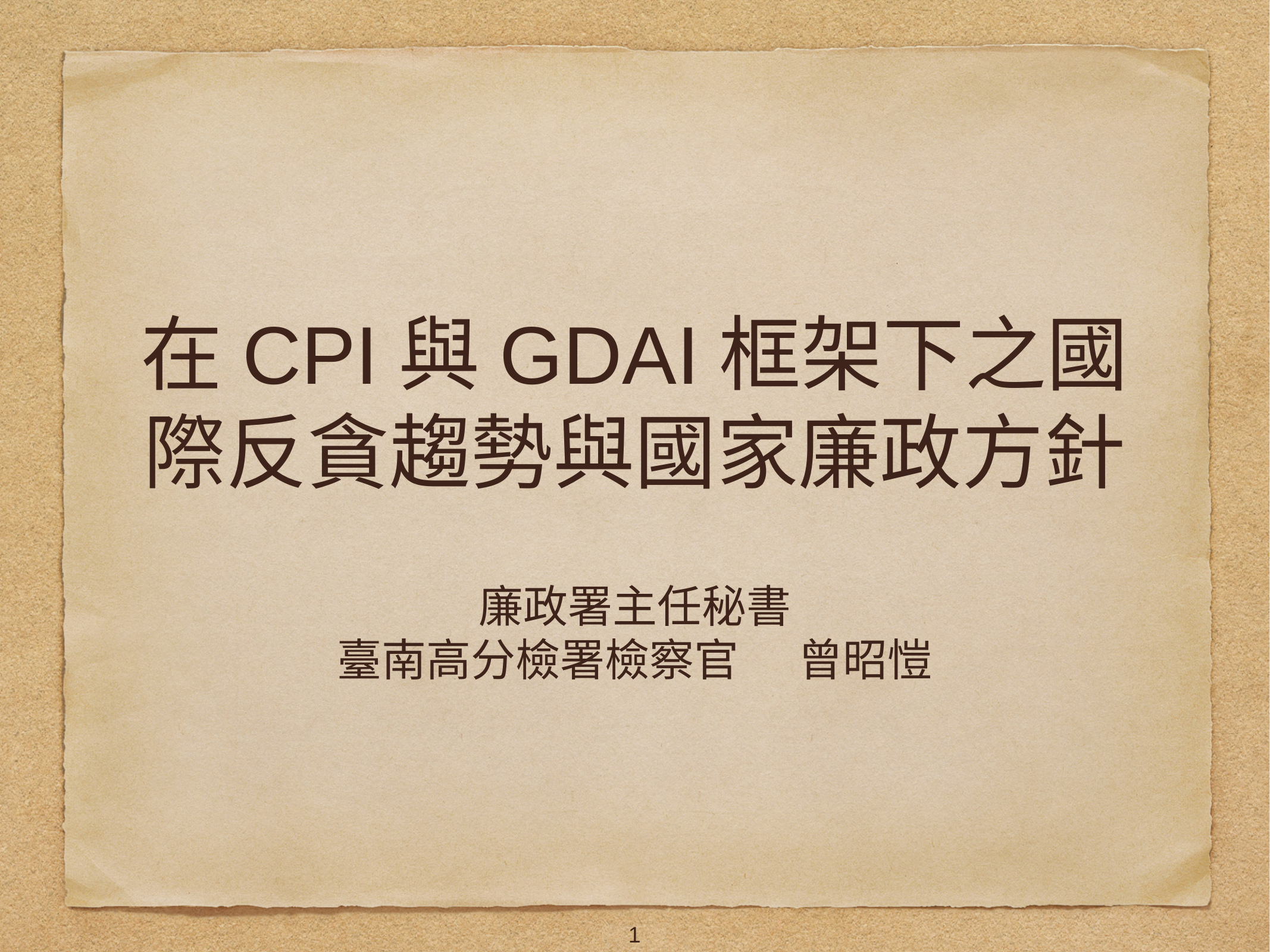

# 在CPI與GDAI框架下之國際反貪趨勢與國家廉政方針
廉政署主任秘書
臺南高分檢署檢察官      曾昭愷
1